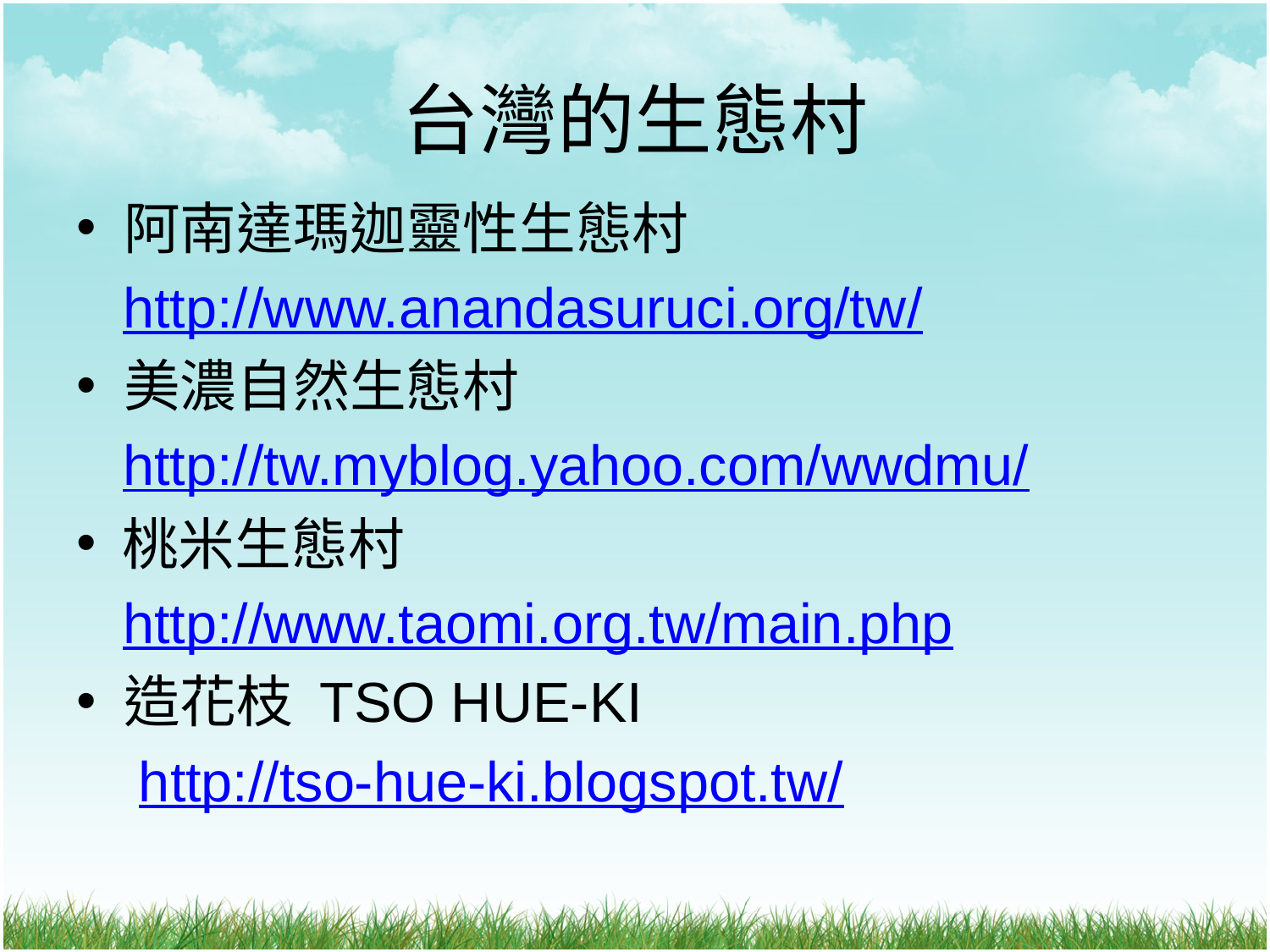

# 台灣的生態村
阿南達瑪迦靈性生態村
   http://www.anandasuruci.org/tw/
美濃自然生態村
   http://tw.myblog.yahoo.com/wwdmu/
 桃米生態村
   http://www.taomi.org.tw/main.php
造花枝 TSO HUE-KI
    http://tso-hue-ki.blogspot.tw/